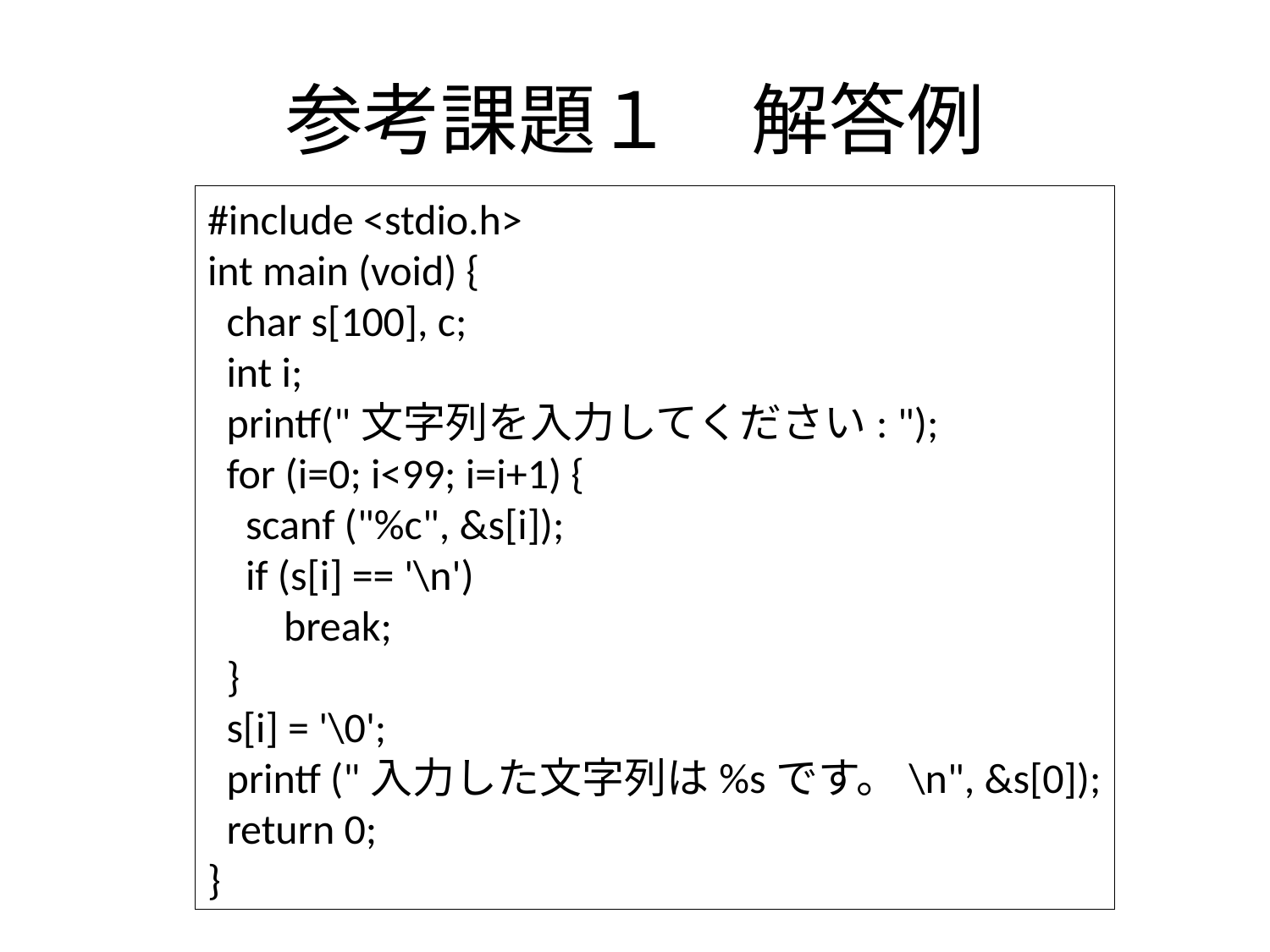

# 参考課題１　解答例
#include <stdio.h>
int main (void) {
  char s[100], c;
  int i;
  printf("文字列を入力してください: ");
  for (i=0; i<99; i=i+1) {
    scanf ("%c", &s[i]);
    if (s[i] == '\n')
        break;
  }
  s[i] = '\0';
  printf ("入力した文字列は%sです。\n", &s[0]);
  return 0;
}